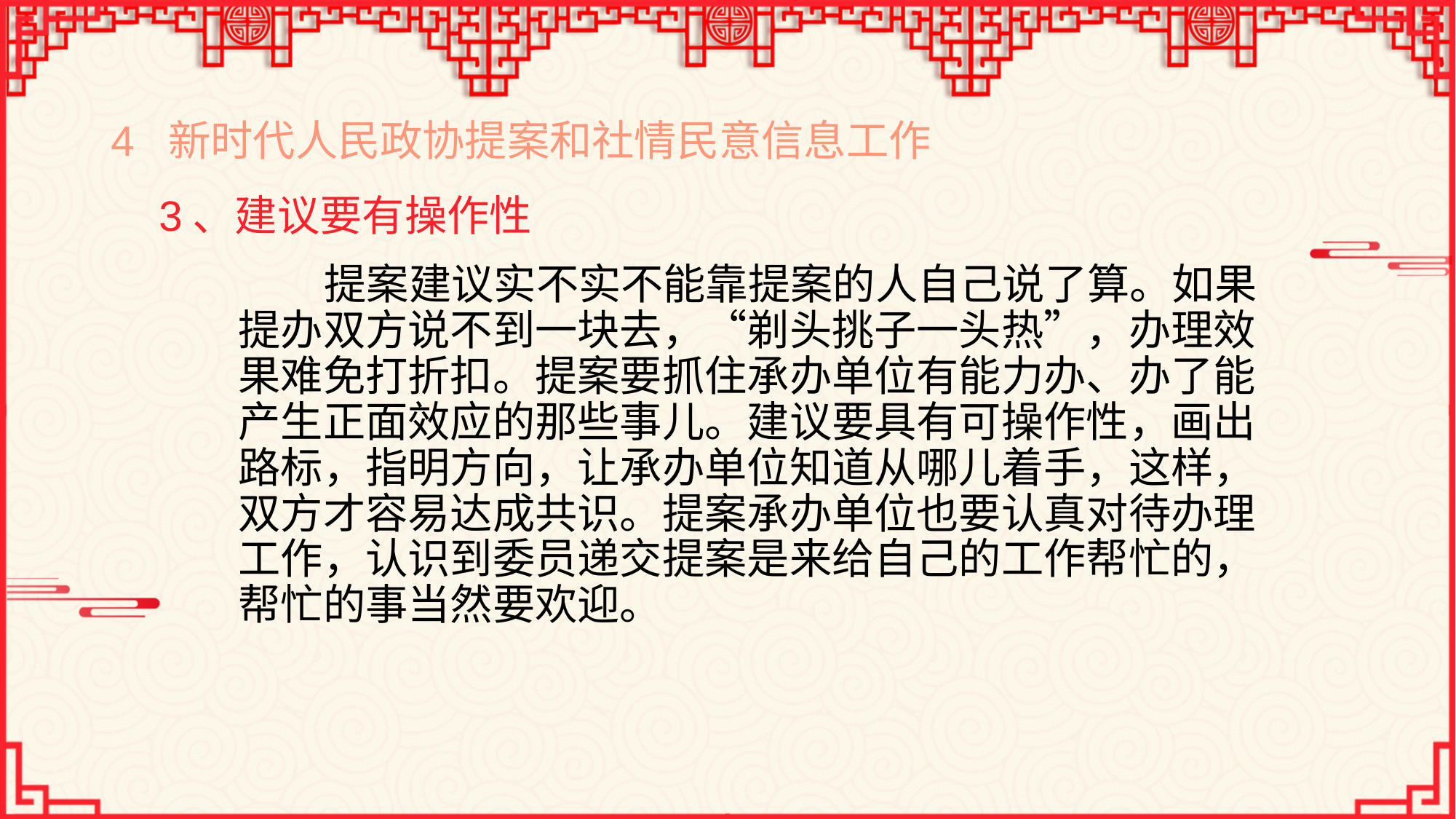

# 4  新时代人民政协提案和社情民意信息工作
3、建议要有操作性
提案建议实不实不能靠提案的人自己说了算。如果提办双方说不到一块去，“剃头挑子一头热”，办理效果难免打折扣。提案要抓住承办单位有能力办、办了能产生正面效应的那些事儿。建议要具有可操作性，画出路标，指明方向，让承办单位知道从哪儿着手，这样，双方才容易达成共识。提案承办单位也要认真对待办理工作，认识到委员递交提案是来给自己的工作帮忙的，帮忙的事当然要欢迎。